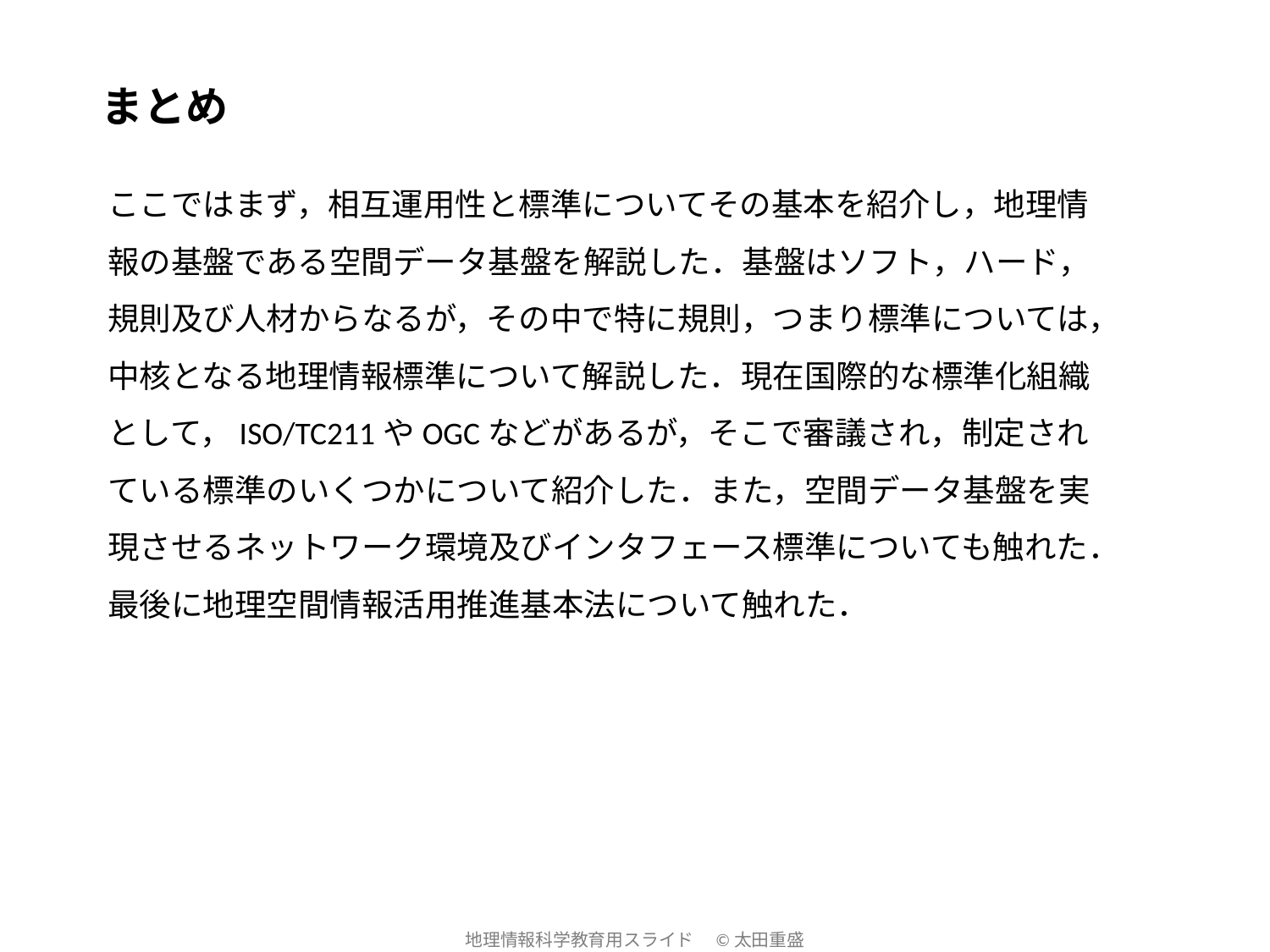

まとめ
ここではまず，相互運用性と標準についてその基本を紹介し，地理情報の基盤である空間データ基盤を解説した．基盤はソフト，ハード，規則及び人材からなるが，その中で特に規則，つまり標準については，中核となる地理情報標準について解説した．現在国際的な標準化組織として，ISO/TC211やOGCなどがあるが，そこで審議され，制定されている標準のいくつかについて紹介した．また，空間データ基盤を実現させるネットワーク環境及びインタフェース標準についても触れた．最後に地理空間情報活用推進基本法について触れた．